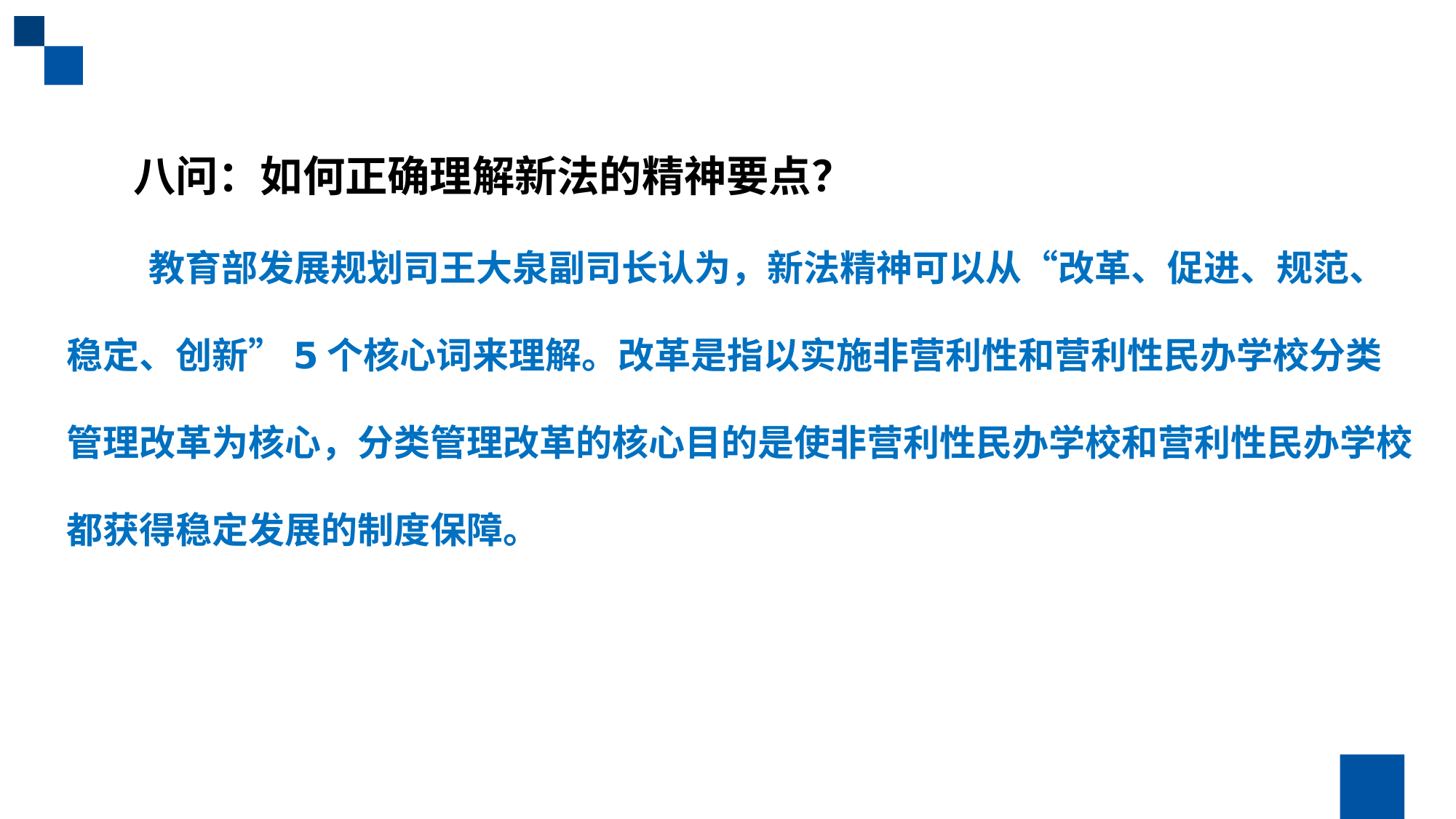

八问：如何正确理解新法的精神要点？
         教育部发展规划司王大泉副司长认为，新法精神可以从“改革、促进、规范、稳定、创新”5个核心词来理解。改革是指以实施非营利性和营利性民办学校分类管理改革为核心，分类管理改革的核心目的是使非营利性民办学校和营利性民办学校都获得稳定发展的制度保障。

75